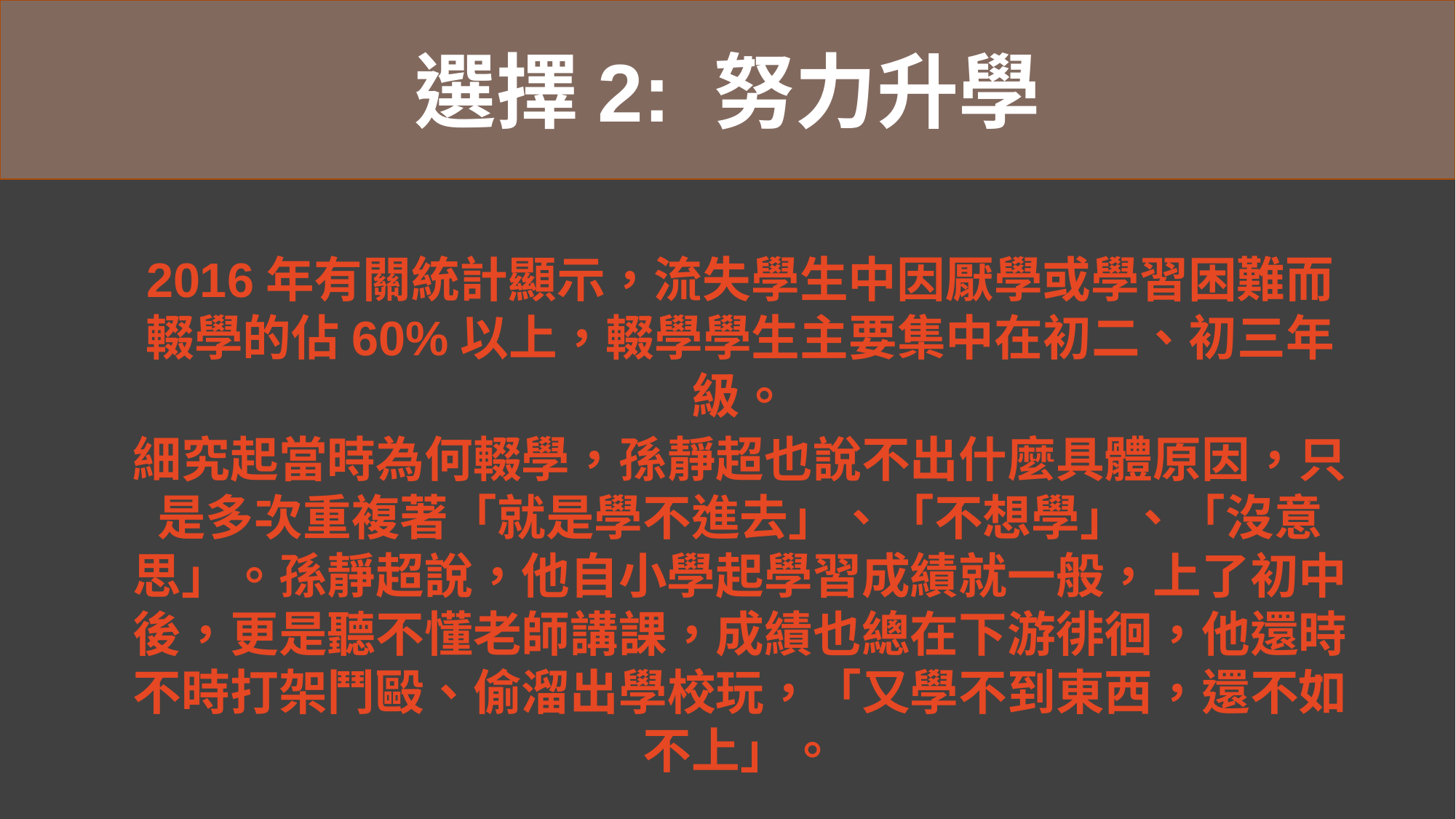

選擇2: 努力升學
2016年有關統計顯示，流失學生中因厭學或學習困難而輟學的佔60%以上，輟學學生主要集中在初二、初三年級。
細究起當時為何輟學，孫靜超也說不出什麼具體原因，只是多次重複著「就是學不進去」、「不想學」、「沒意思」。孫靜超說，他自小學起學習成績就一般，上了初中後，更是聽不懂老師講課，成績也總在下游徘徊，他還時不時打架鬥毆、偷溜出學校玩，「又學不到東西，還不如不上」。